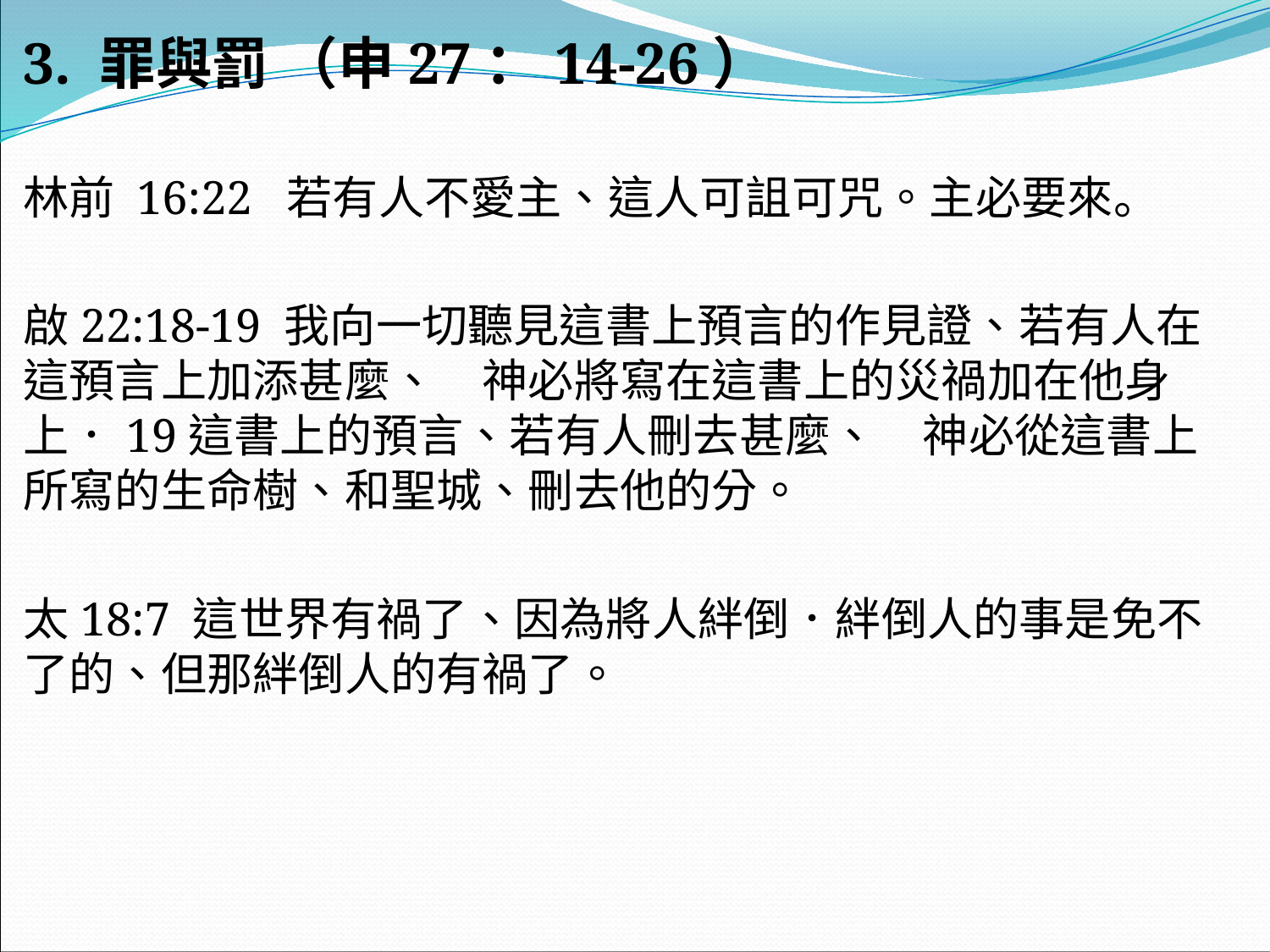

3. 罪與罰 （申27：14-26）

林前 16:22  若有人不愛主、這人可詛可咒。主必要來。

啟22:18-19 我向一切聽見這書上預言的作見證、若有人在這預言上加添甚麼、　神必將寫在這書上的災禍加在他身上．19這書上的預言、若有人刪去甚麼、　神必從這書上所寫的生命樹、和聖城、刪去他的分。

太18:7 這世界有禍了、因為將人絆倒．絆倒人的事是免不了的、但那絆倒人的有禍了。

#